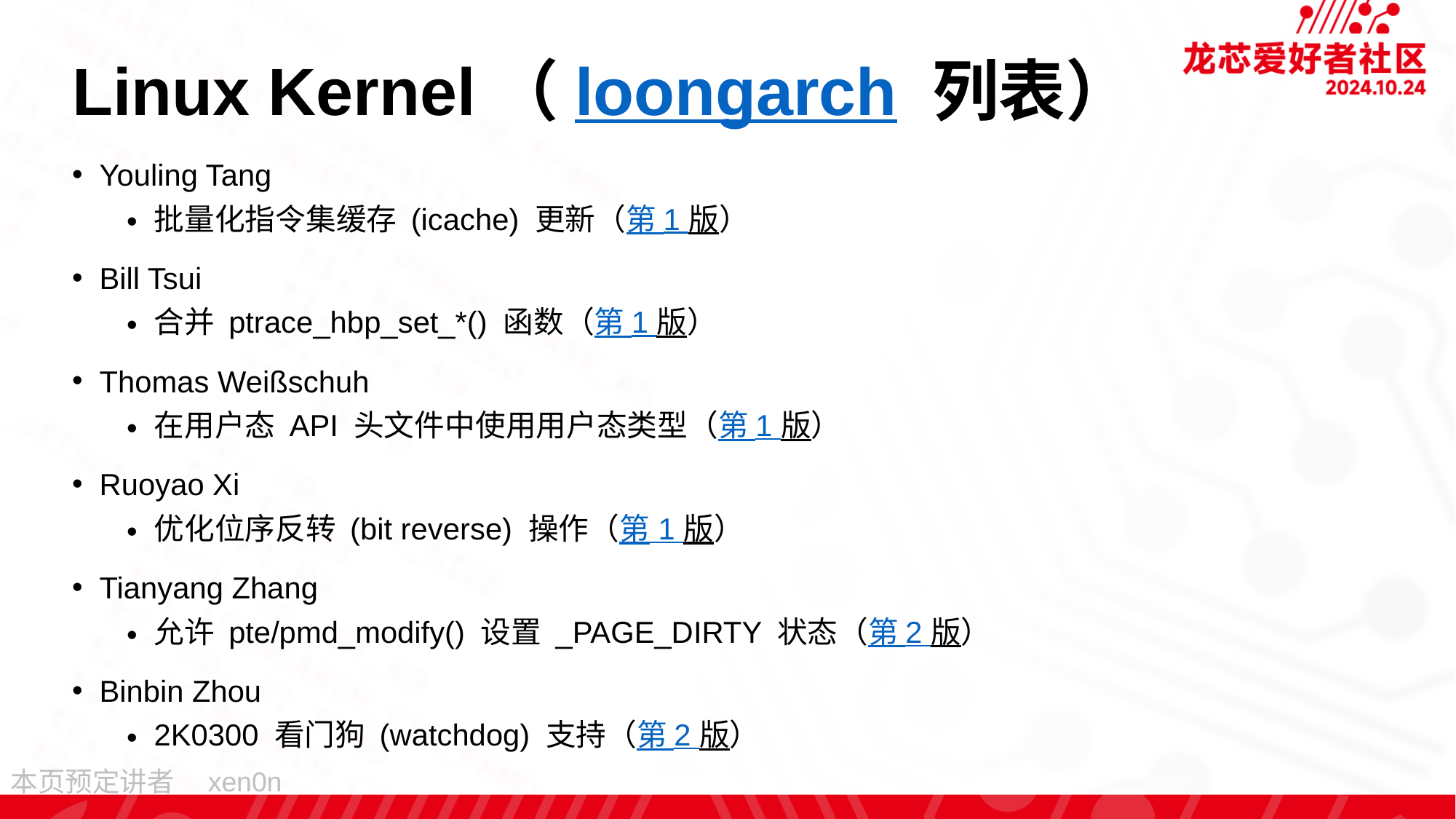

# Linux Kernel（loongarch 列表）
Youling Tang
批量化指令集缓存 (icache) 更新（第 1 版）
Bill Tsui
合并 ptrace_hbp_set_*() 函数（第 1 版）
Thomas Weißschuh
在用户态 API 头文件中使用用户态类型（第 1 版）
Ruoyao Xi
优化位序反转 (bit reverse) 操作（第 1 版）
Tianyang Zhang
允许 pte/pmd_modify() 设置 _PAGE_DIRTY 状态（第 2 版）
Binbin Zhou
2K0300 看门狗 (watchdog) 支持（第 2 版）
xen0n